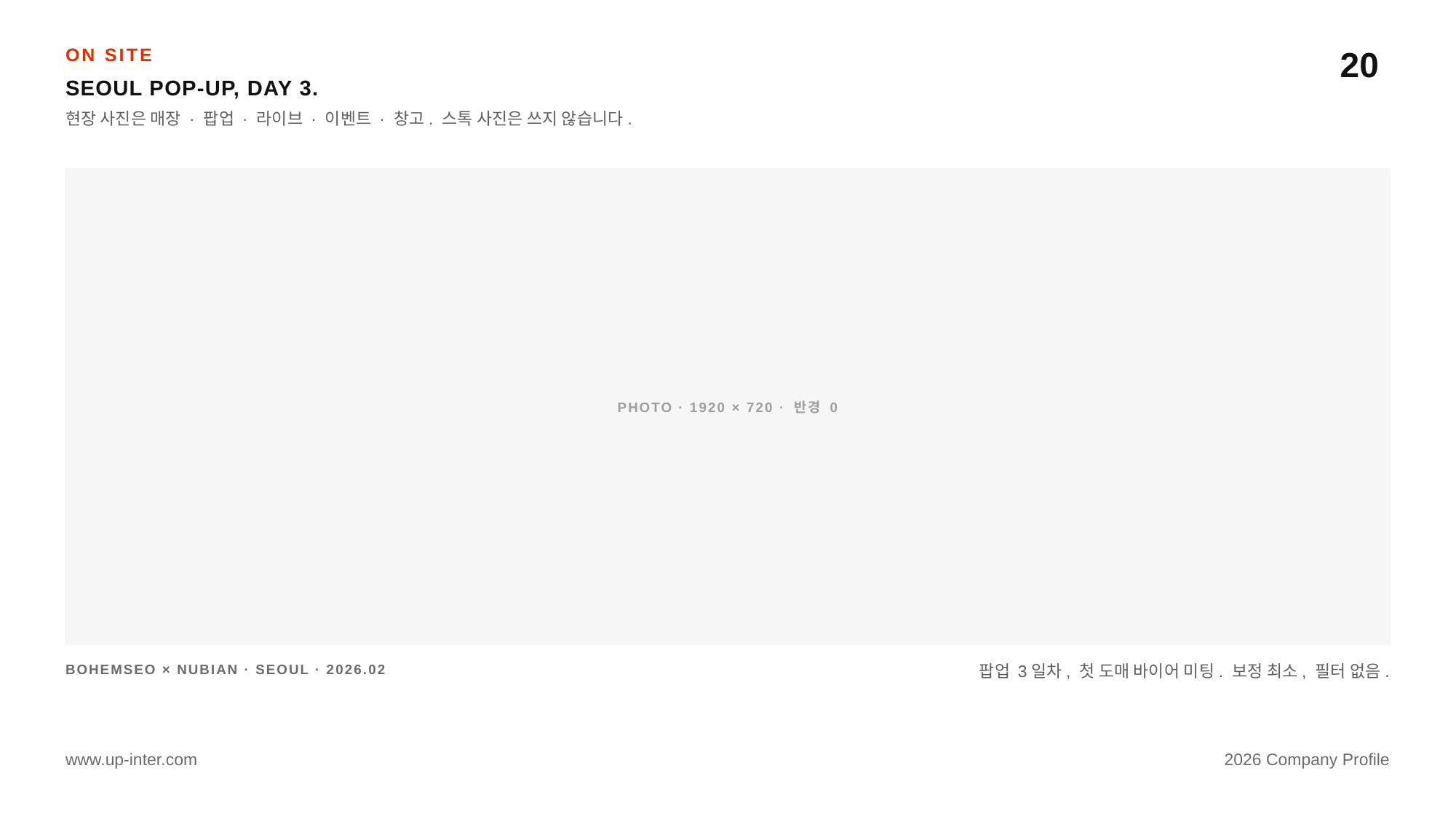

20
ON SITE
SEOUL POP-UP, DAY 3.
현장 사진은 매장 · 팝업 · 라이브 · 이벤트 · 창고. 스톡 사진은 쓰지 않습니다.

PHOTO · 1920 × 720 · 반경 0
BOHEMSEO × NUBIAN · SEOUL · 2026.02
팝업 3일차, 첫 도매 바이어 미팅. 보정 최소, 필터 없음.